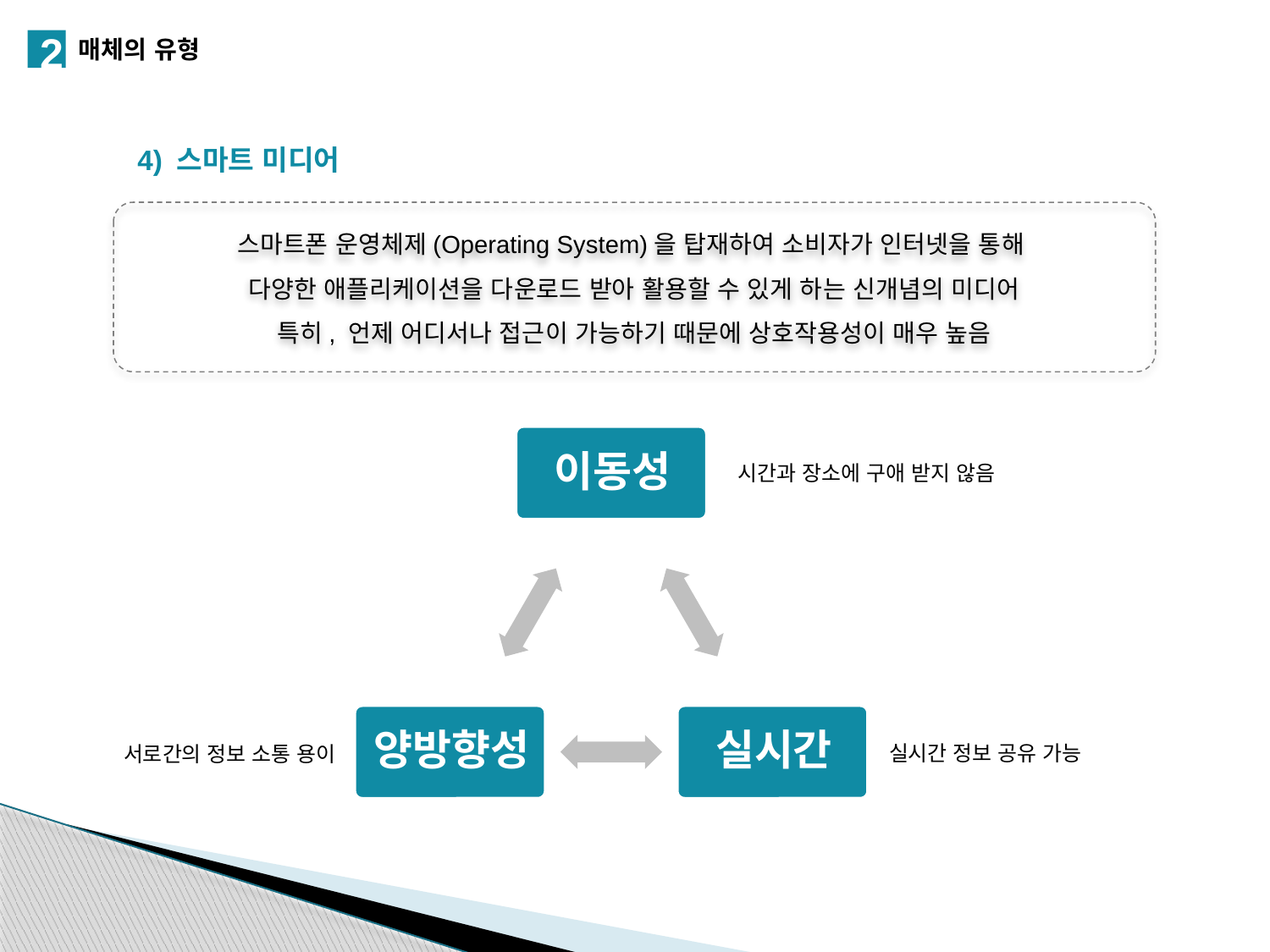

2
매체의 유형

4) 스마트 미디어
스마트폰 운영체제(Operating System)을 탑재하여 소비자가 인터넷을 통해
다양한 애플리케이션을 다운로드 받아 활용할 수 있게 하는 신개념의 미디어
특히, 언제 어디서나 접근이 가능하기 때문에 상호작용성이 매우 높음
이동성

실시간

양방향성

시간과 장소에 구애 받지 않음
실시간 정보 공유 가능
서로간의 정보 소통 용이